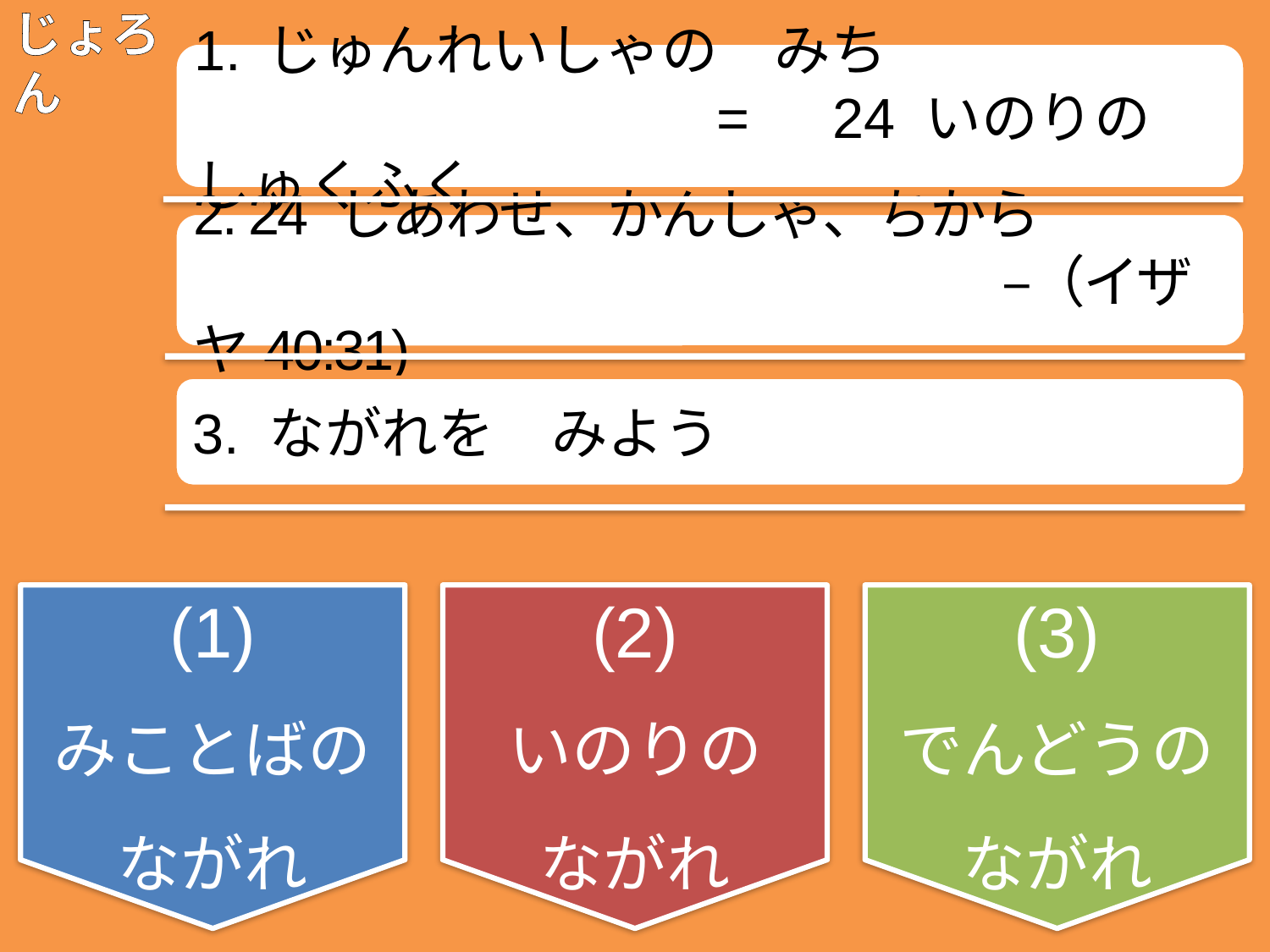

じょろん
じゅんれいしゃの　みち
　　　　　　　　　=　24 いのりの　しゅくふく

2. 24 しあわせ、かんしゃ、ちから
　　　　　　　　　　　　　　　–（イザヤ40:31)

3. ながれを　みよう

(1)
みことばの
ながれ
(2)
いのりの
ながれ
(3)
でんどうの
ながれ